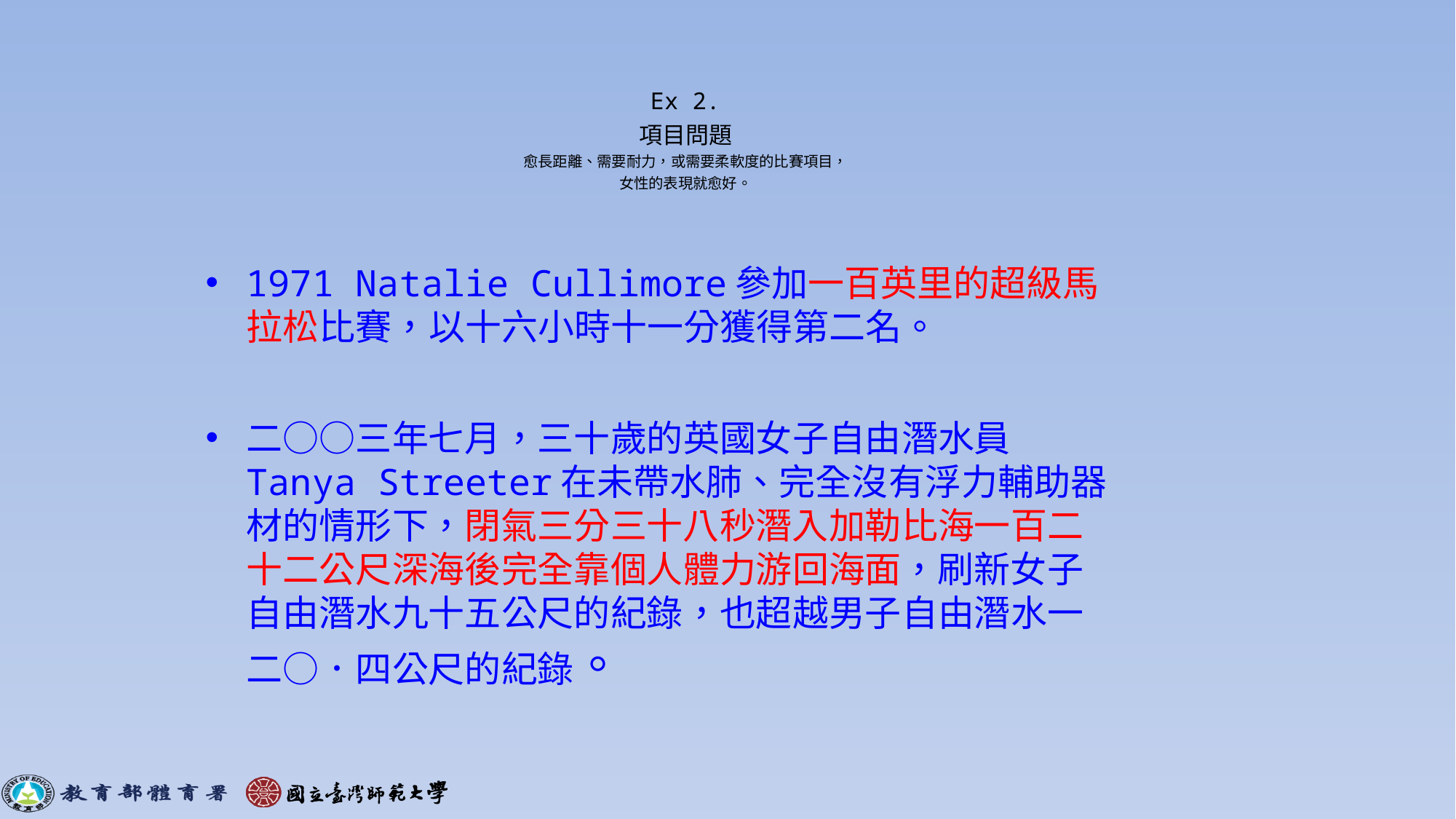

# Ex 2. 項目問題 愈長距離、需要耐力，或需要柔軟度的比賽項目， 女性的表現就愈好。
1971 Natalie Cullimore參加一百英里的超級馬拉松比賽，以十六小時十一分獲得第二名。

二○○三年七月，三十歲的英國女子自由潛水員Tanya Streeter在未帶水肺、完全沒有浮力輔助器材的情形下，閉氣三分三十八秒潛入加勒比海一百二十二公尺深海後完全靠個人體力游回海面，刷新女子自由潛水九十五公尺的紀錄，也超越男子自由潛水一二○．四公尺的紀錄。